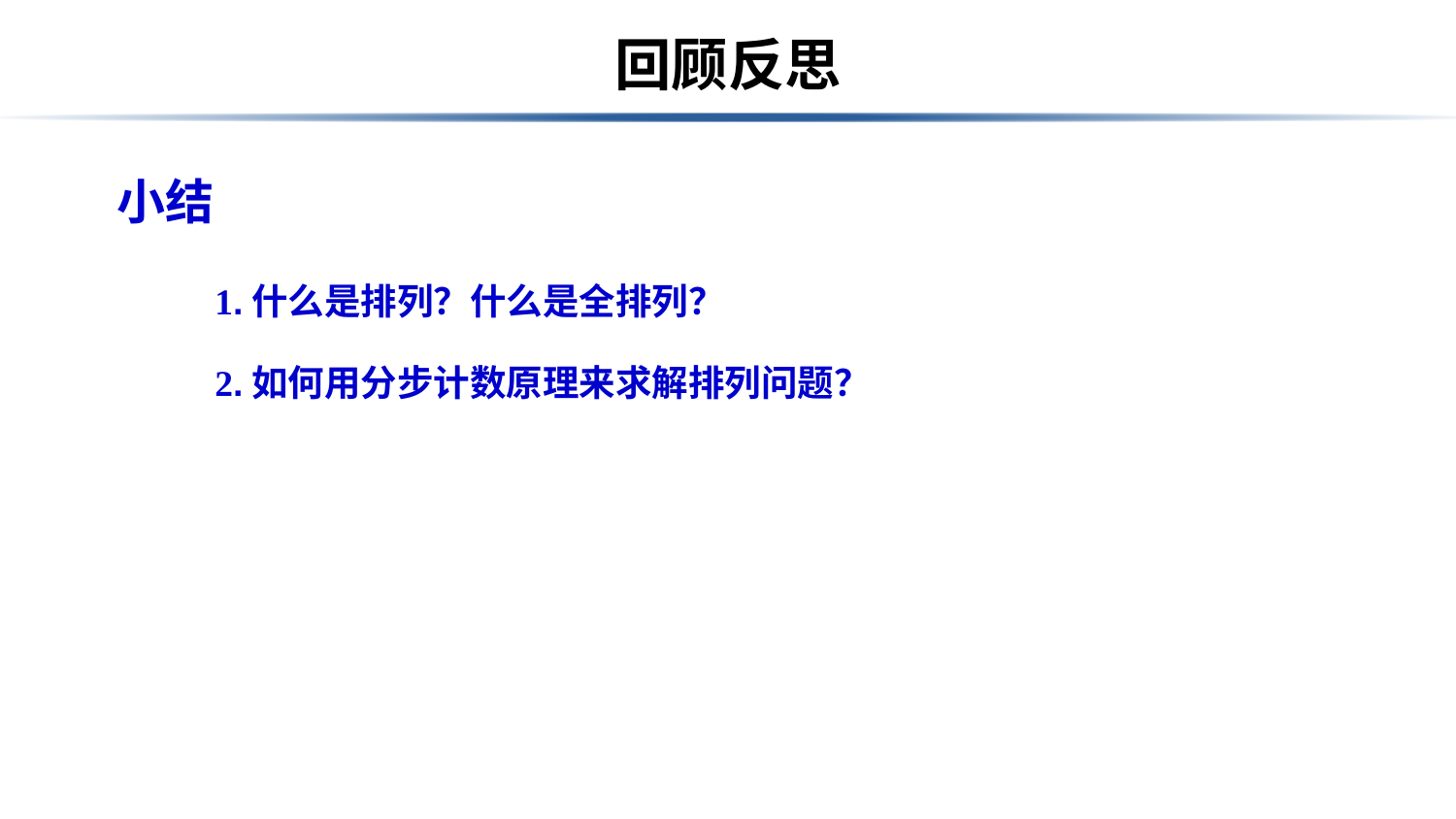

# 回顾反思
小结
1.什么是排列？什么是全排列？
2.如何用分步计数原理来求解排列问题？